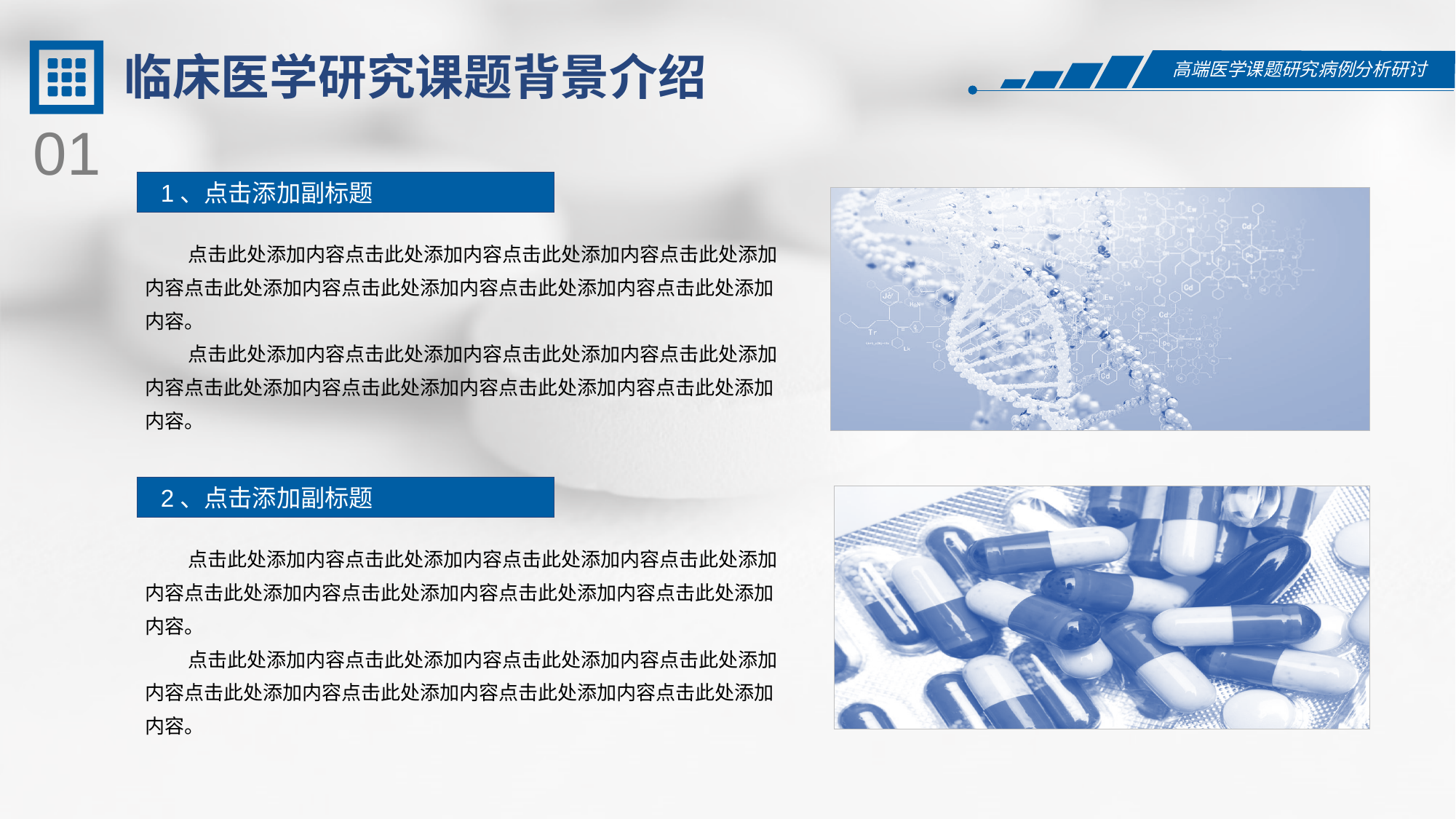

临床医学研究课题背景介绍
01
1、点击添加副标题

点击此处添加内容点击此处添加内容点击此处添加内容点击此处添加内容点击此处添加内容点击此处添加内容点击此处添加内容点击此处添加内容。
点击此处添加内容点击此处添加内容点击此处添加内容点击此处添加内容点击此处添加内容点击此处添加内容点击此处添加内容点击此处添加内容。
2、点击添加副标题

点击此处添加内容点击此处添加内容点击此处添加内容点击此处添加内容点击此处添加内容点击此处添加内容点击此处添加内容点击此处添加内容。
点击此处添加内容点击此处添加内容点击此处添加内容点击此处添加内容点击此处添加内容点击此处添加内容点击此处添加内容点击此处添加内容。
.